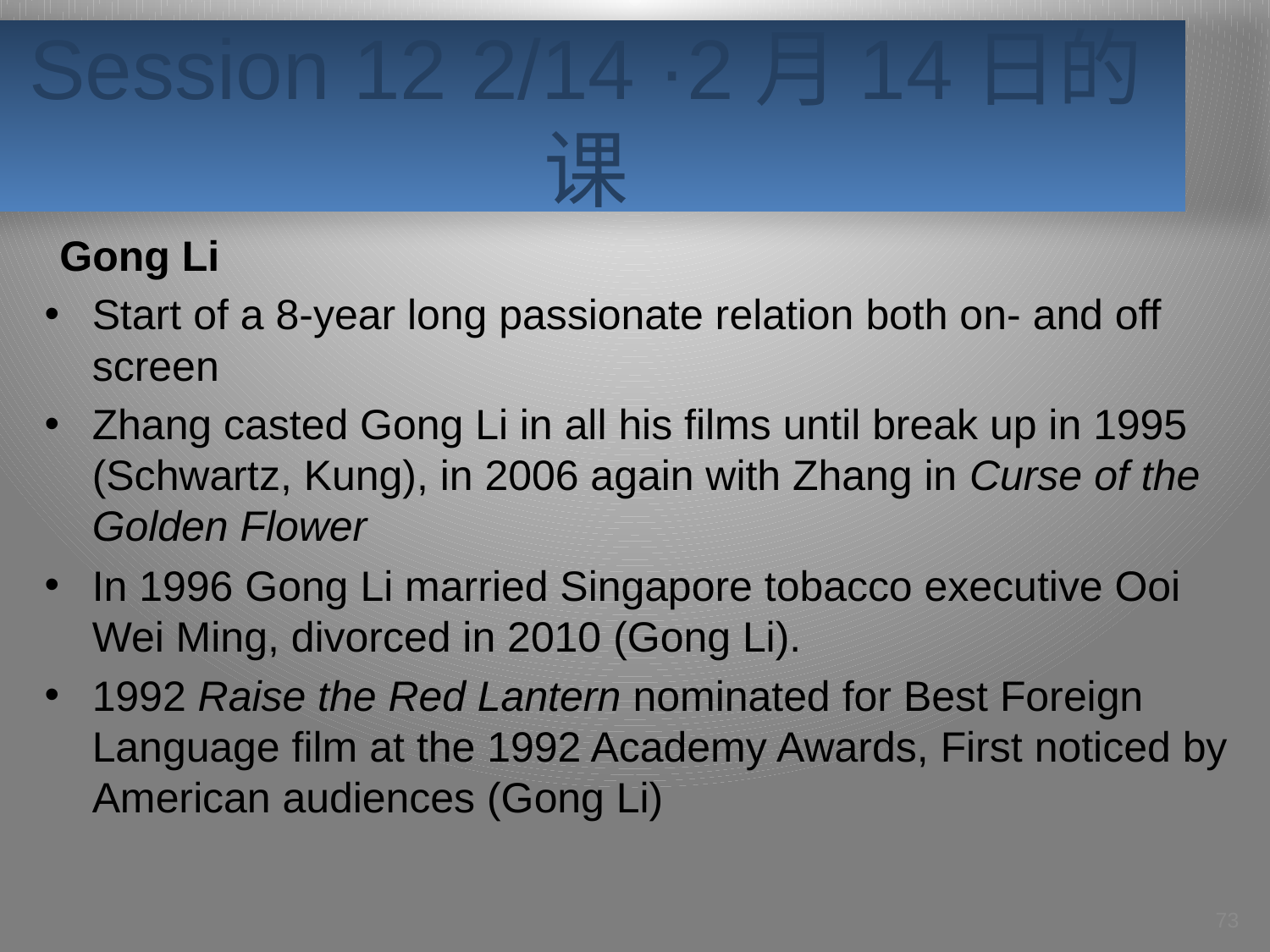

# Session 12 2/14 ·2月14日的课
Gong Li
Start of a 8-year long passionate relation both on- and off screen
Zhang casted Gong Li in all his films until break up in 1995 (Schwartz, Kung), in 2006 again with Zhang in Curse of the Golden Flower
In 1996 Gong Li married Singapore tobacco executive Ooi Wei Ming, divorced in 2010 (Gong Li).
1992 Raise the Red Lantern nominated for Best Foreign Language film at the 1992 Academy Awards, First noticed by American audiences (Gong Li)
73